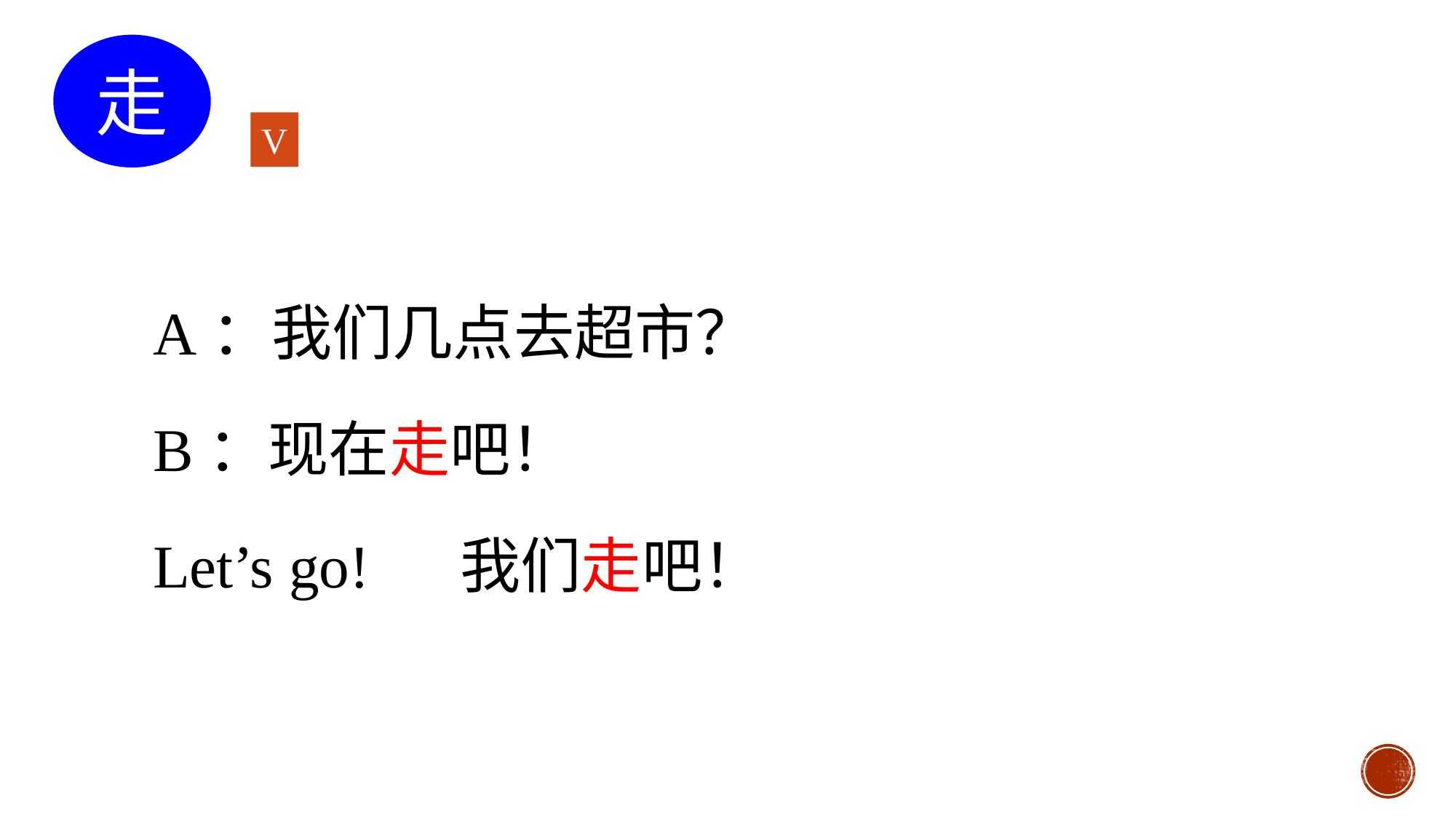

走
V
A：我们几点去超市？
B：现在走吧！
Let’s go!     我们走吧！